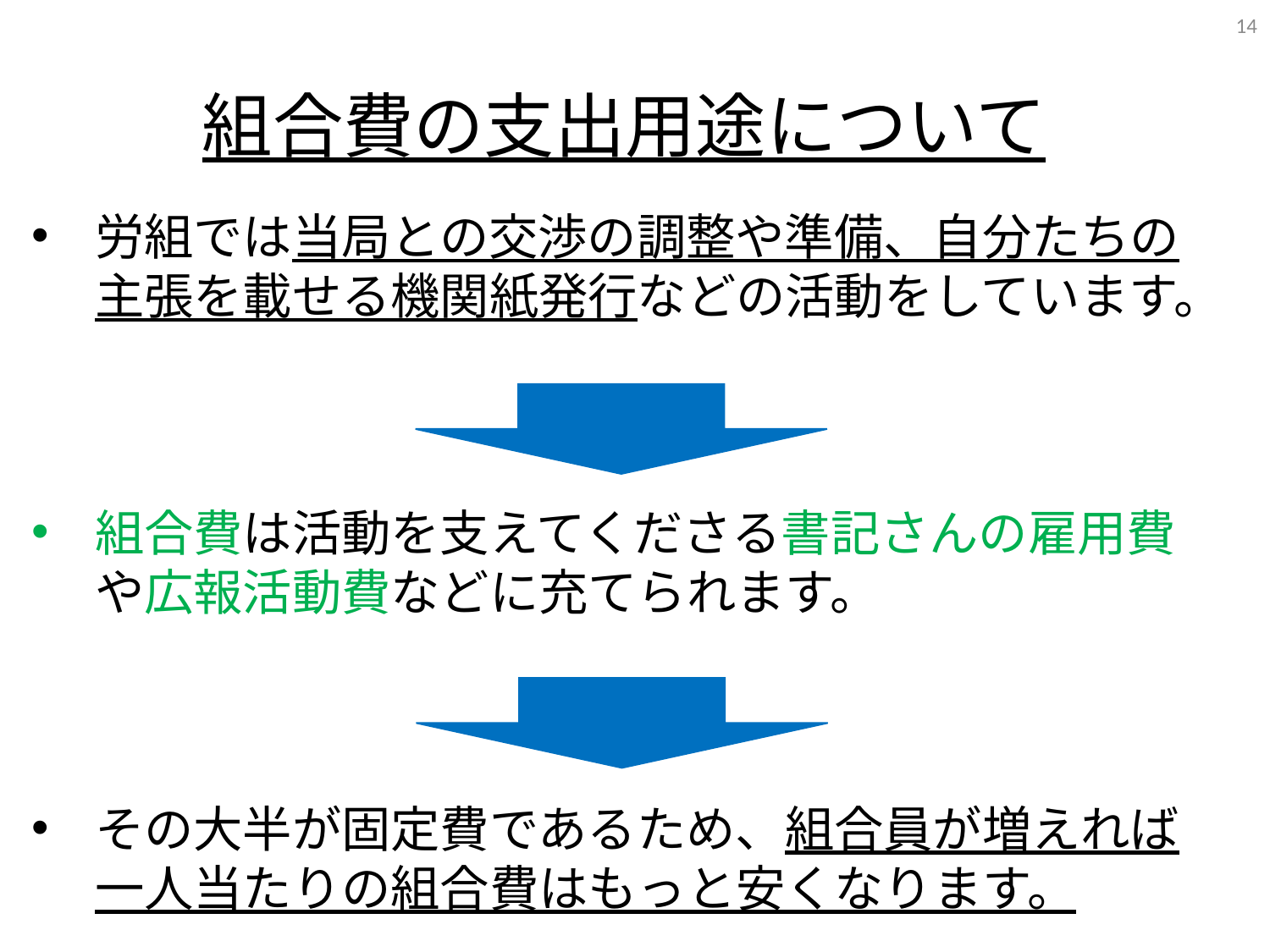

14
組合費の支出用途について
労組では当局との交渉の調整や準備、自分たちの主張を載せる機関紙発行などの活動をしています。

組合費は活動を支えてくださる書記さんの雇用費や広報活動費などに充てられます。

その大半が固定費であるため、組合員が増えれば一人当たりの組合費はもっと安くなります。